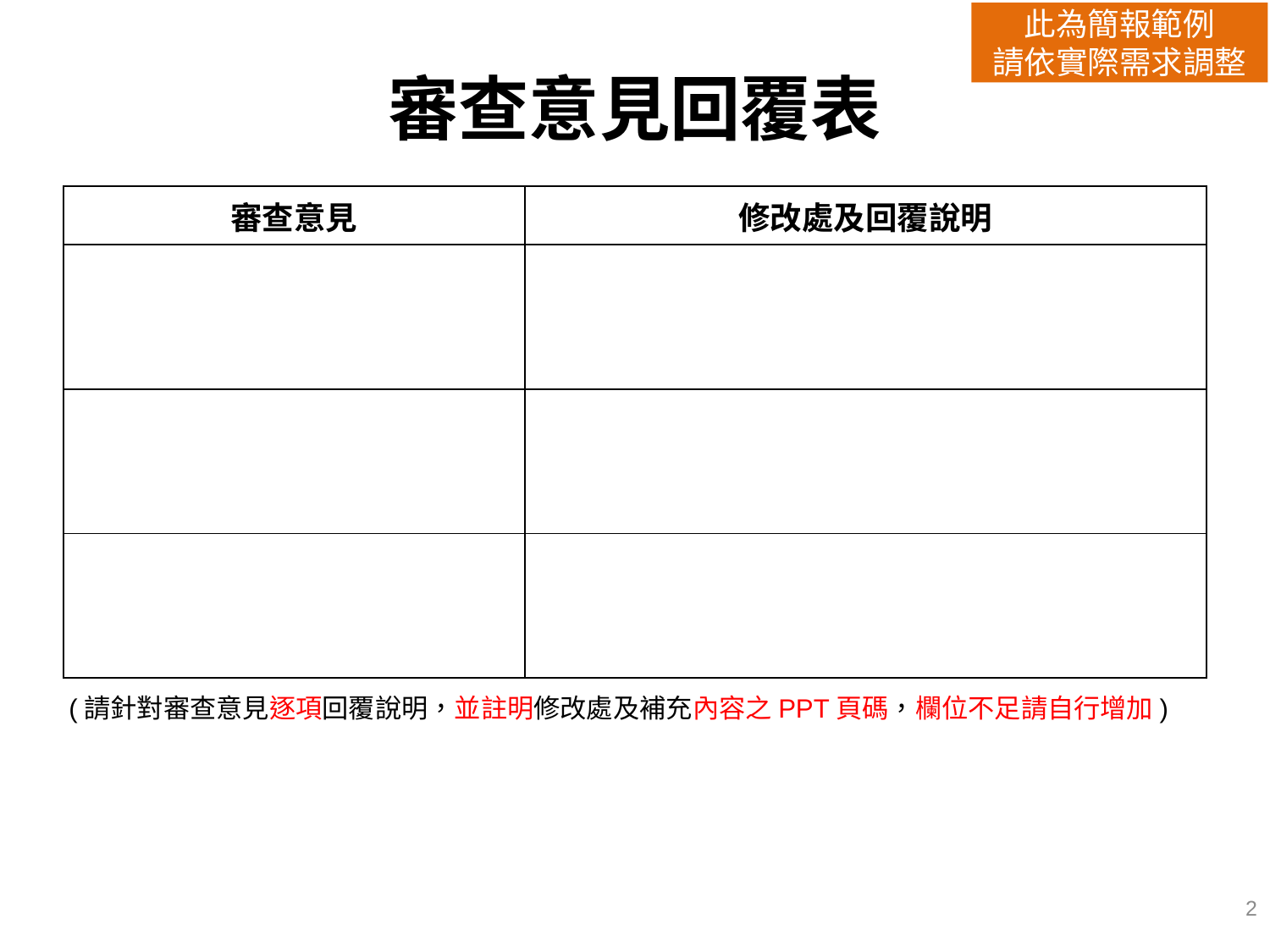

此為簡報範例
請依實際需求調整
# 審查意見回覆表
| 審查意見 | 修改處及回覆說明 |
| --- | --- |
|  |  |
|  |  |
|  |  |
(請針對審查意見逐項回覆說明，並註明修改處及補充內容之PPT頁碼，欄位不足請自行增加)
2